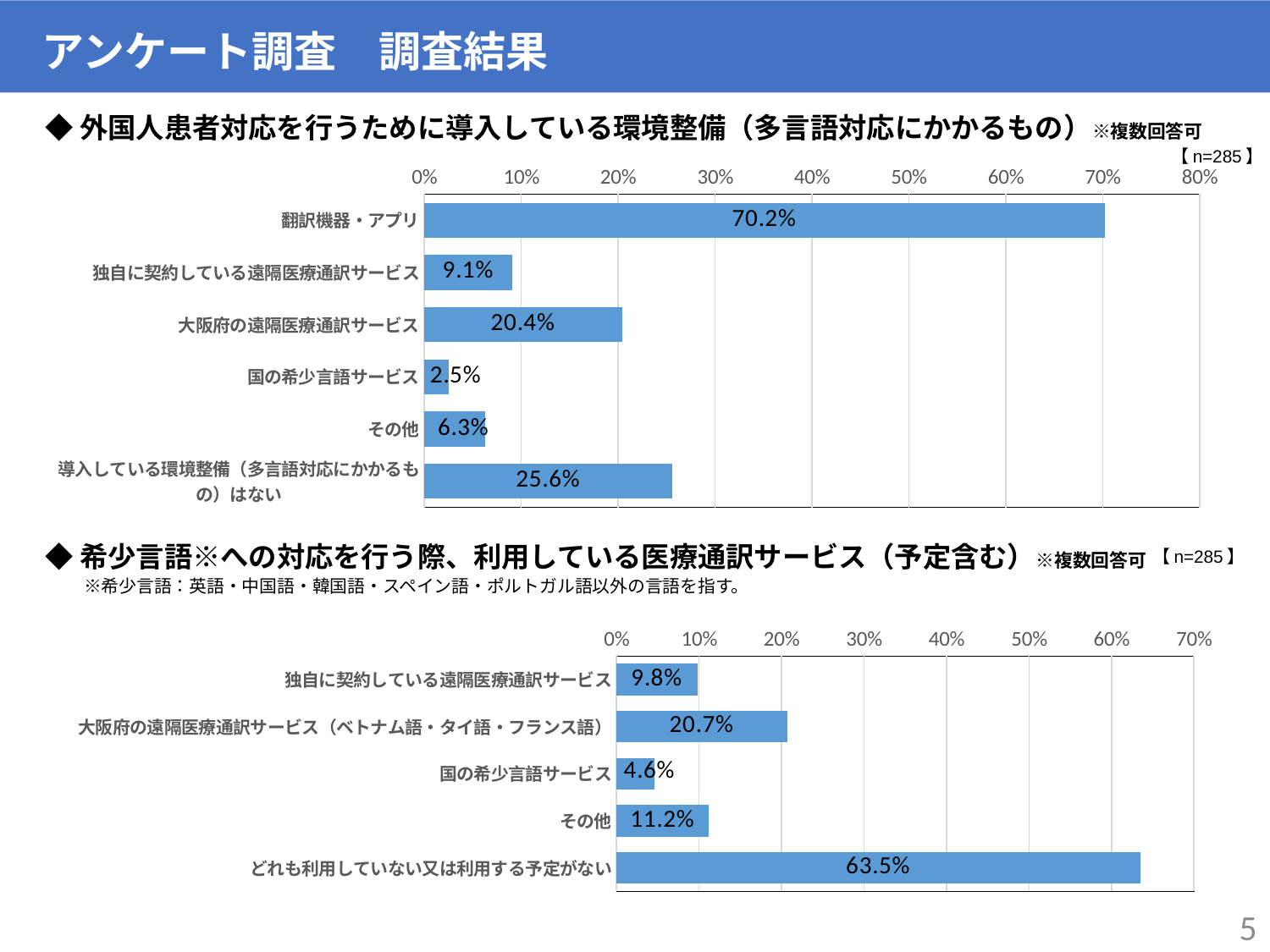

アンケート調査　調査結果
◆外国人患者対応を行うために導入している環境整備（多言語対応にかかるもの）※複数回答可
【n=285】

### Chart

| Category | 利用している |
|---|---|
| 翻訳機器・アプリ | 0.702 |
| 独自に契約している遠隔医療通訳サービス | 0.091 |
| 大阪府の遠隔医療通訳サービス | 0.204 |
| 国の希少言語サービス | 0.025 |
| その他 | 0.063 |
| 導入している環境整備（多言語対応にかかるもの）はない | 0.256 |
◆希少言語※への対応を行う際、利用している医療通訳サービス（予定含む）※複数回答可
　　※希少言語：英語・中国語・韓国語・スペイン語・ポルトガル語以外の言語を指す。
【n=285】

### Chart

| Category | 利用している又は利用する予定 |
|---|---|
| 独自に契約している遠隔医療通訳サービス | 0.098 |
| 大阪府の遠隔医療通訳サービス（ベトナム語・タイ語・フランス語） | 0.207 |
| 国の希少言語サービス | 0.046 |
| その他 | 0.112 |
| どれも利用していない又は利用する予定がない | 0.635 |
5